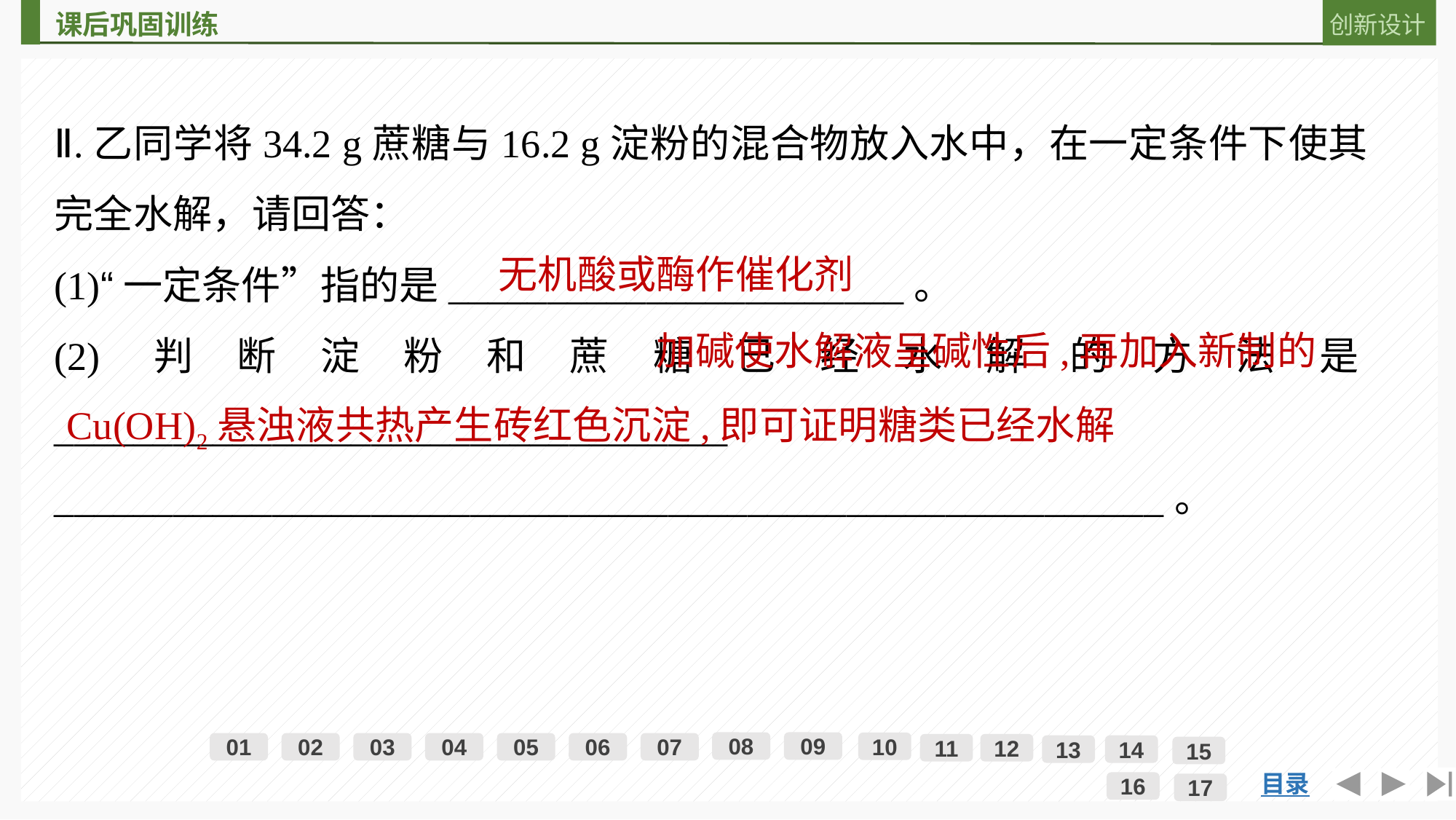

Ⅱ.乙同学将34.2 g蔗糖与16.2 g淀粉的混合物放入水中，在一定条件下使其完全水解，请回答：
(1)“一定条件”指的是_______________________。
(2)判断淀粉和蔗糖已经水解的方法是__________________________________
________________________________________________________。
无机酸或酶作催化剂
                                                                 加碱使水解液呈碱性后,再加入新制的Cu(OH)2悬浊液共热产生砖红色沉淀,即可证明糖类已经水解